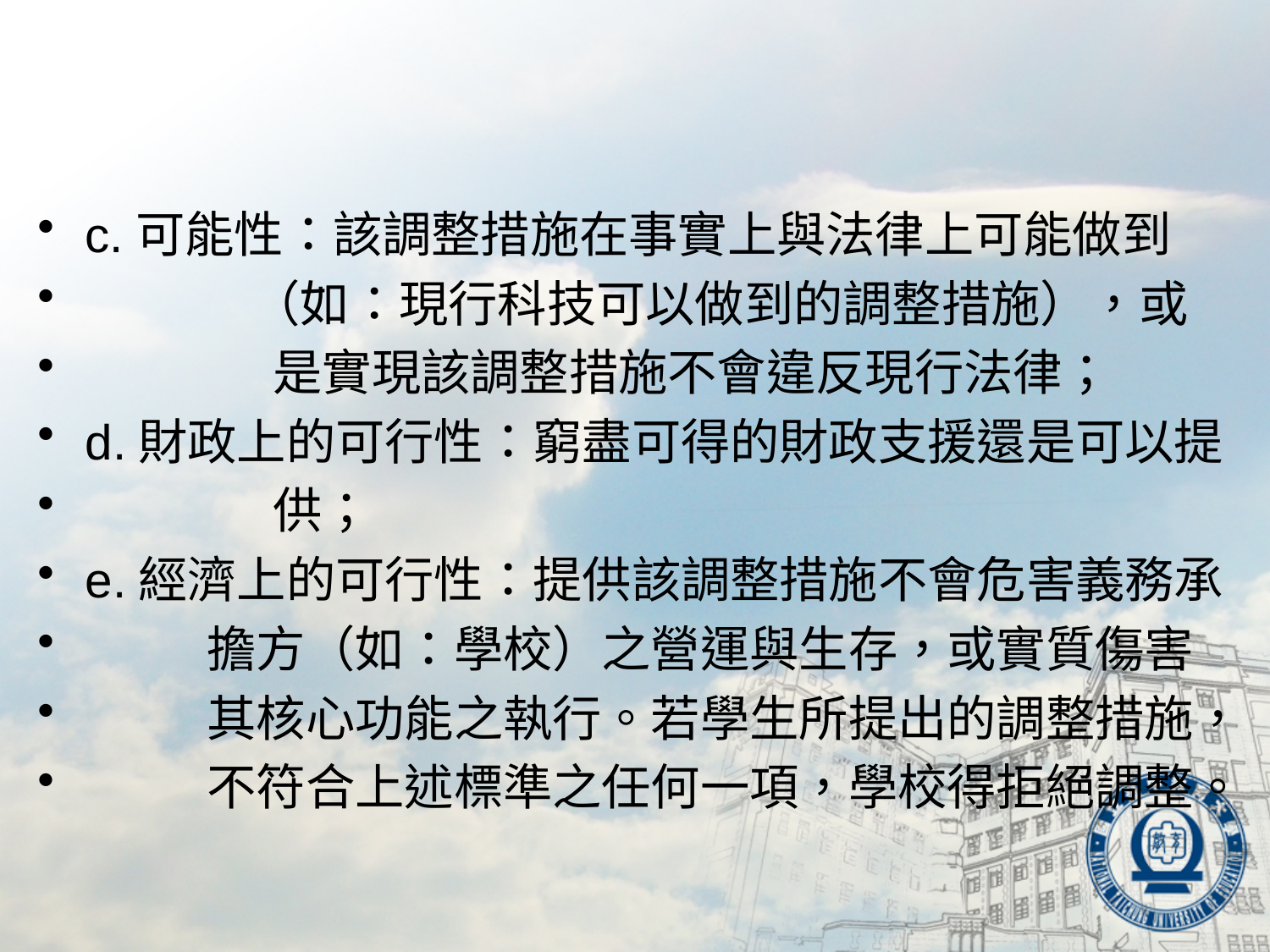

#
c.可能性：該調整措施在事實上與法律上可能做到
              （如：現行科技可以做到的調整措施），或
                是實現該調整措施不會違反現行法律；
d.財政上的可行性：窮盡可得的財政支援還是可以提
                供；
e.經濟上的可行性：提供該調整措施不會危害義務承
          擔方（如：學校）之營運與生存，或實質傷害
          其核心功能之執行。若學生所提出的調整措施，
          不符合上述標準之任何一項，學校得拒絕調整。